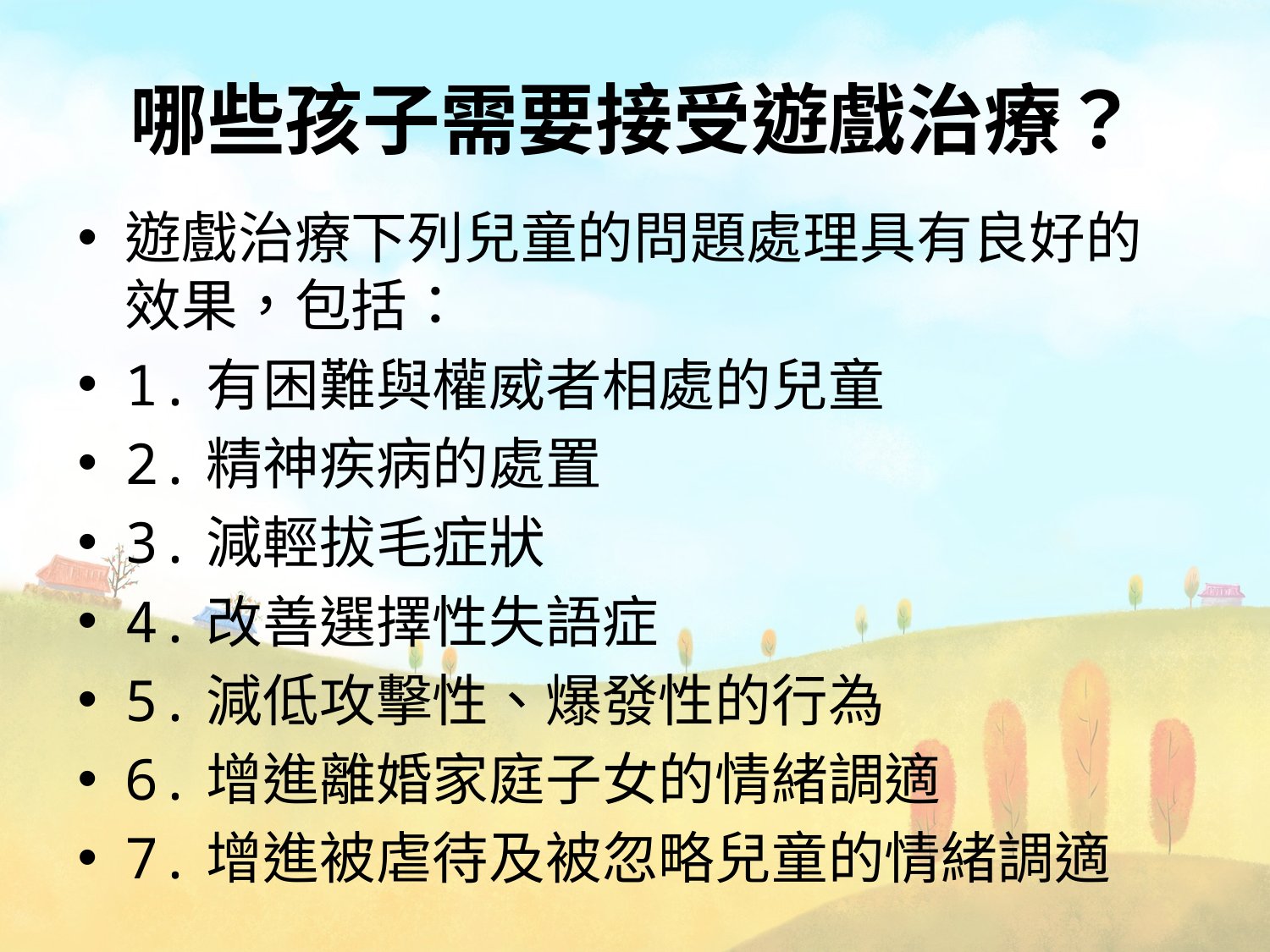

# 哪些孩子需要接受遊戲治療？
遊戲治療下列兒童的問題處理具有良好的效果，包括：
1.有困難與權威者相處的兒童
2.精神疾病的處置
3.減輕拔毛症狀
4.改善選擇性失語症
5.減低攻擊性、爆發性的行為
6.增進離婚家庭子女的情緒調適
7.增進被虐待及被忽略兒童的情緒調適